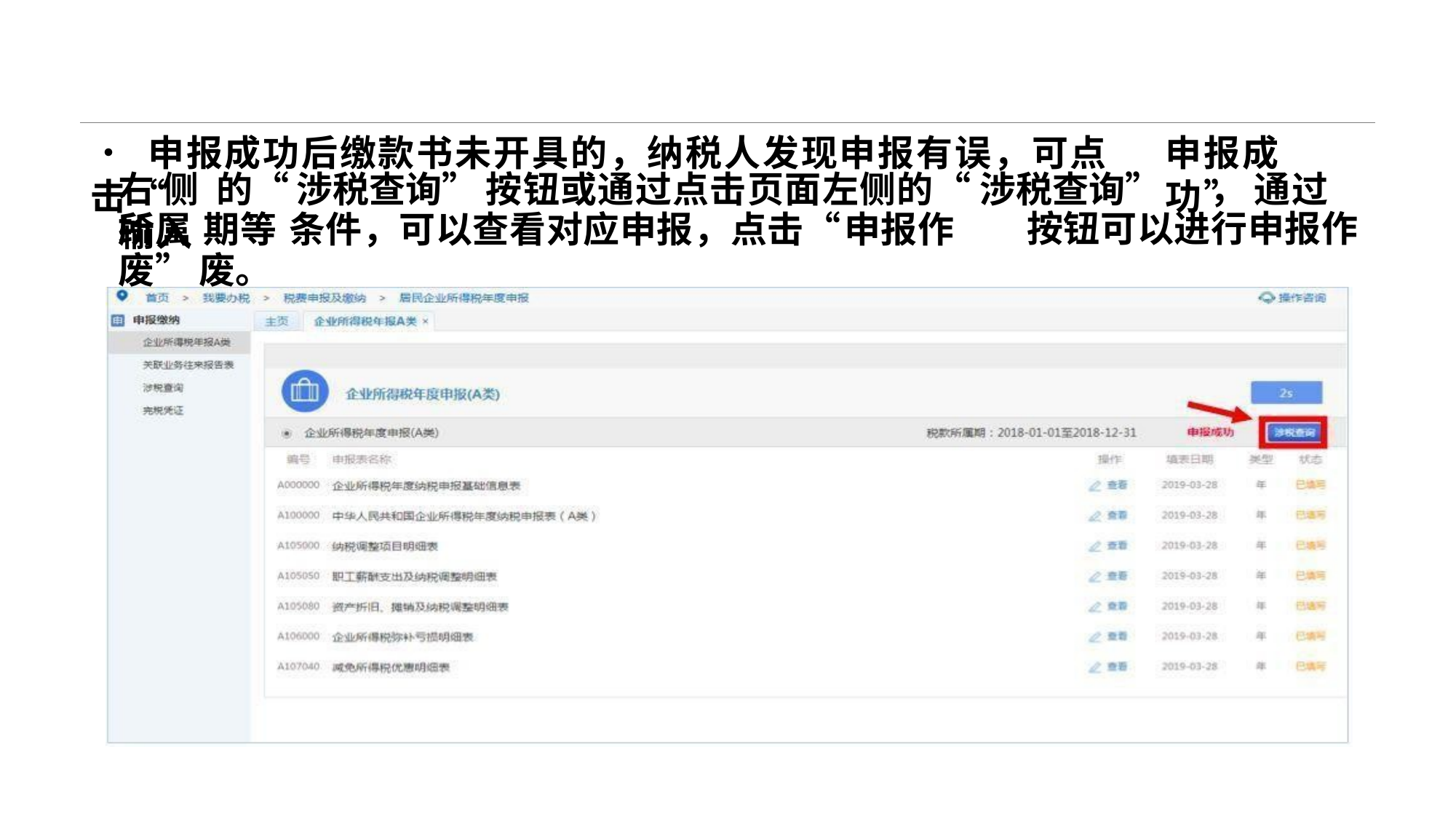

• 申报成功后缴款书未开具的，纳税人发现申报有误，可点击“
申报成功”
右 侧  的“	涉税查询”	按钮或通过点击页面左侧的“	涉税查询”	， 通过输入
按钮可以进行申报作
所属 期等 条件，可以查看对应申报，点击“	申报作废”  废。